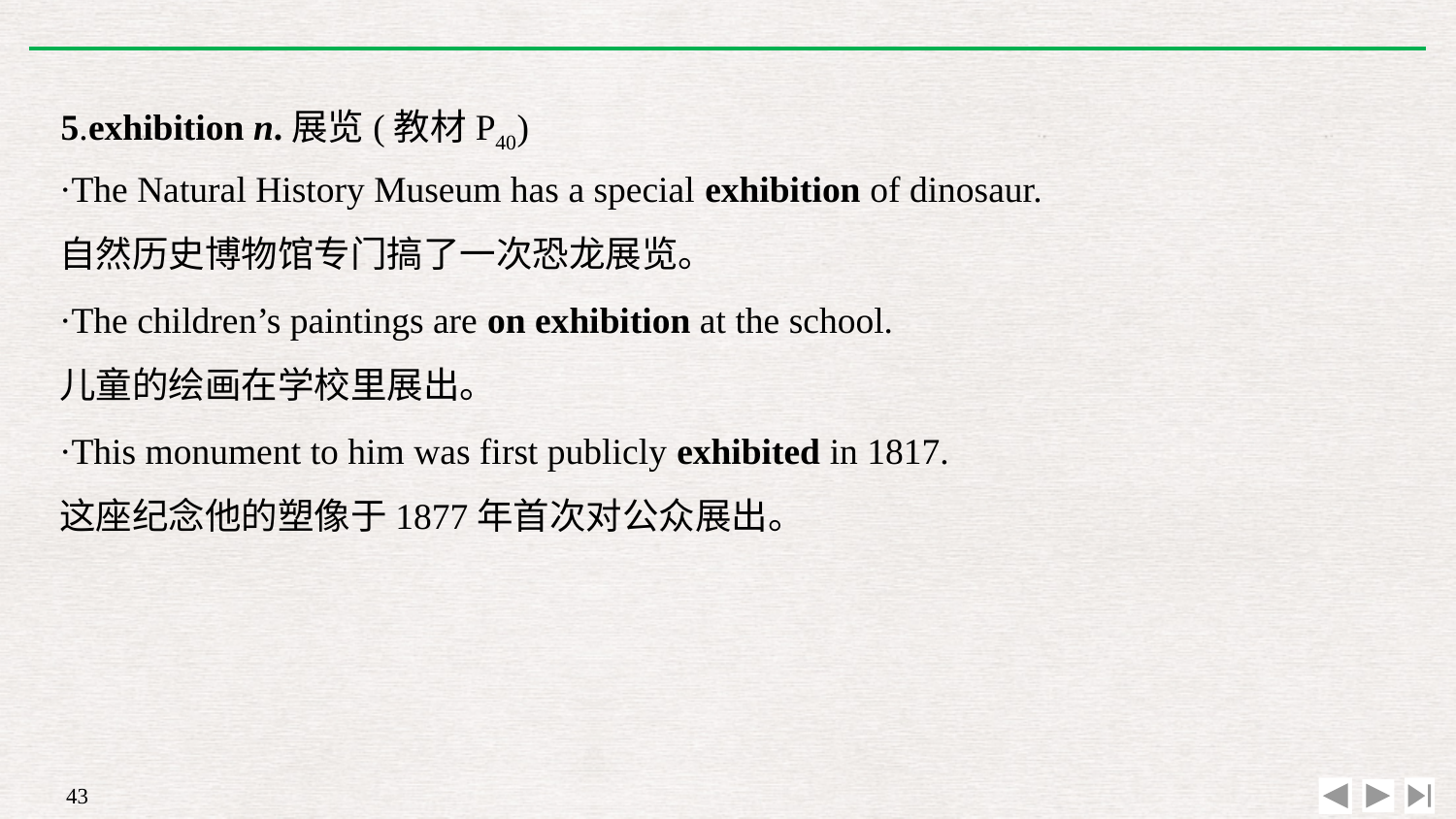

5.exhibition n.展览(教材P40)
·The Natural History Museum has a special exhibition of dinosaur.
自然历史博物馆专门搞了一次恐龙展览。
·The children’s paintings are on exhibition at the school.
儿童的绘画在学校里展出。
·This monument to him was first publicly exhibited in 1817.
这座纪念他的塑像于1877年首次对公众展出。